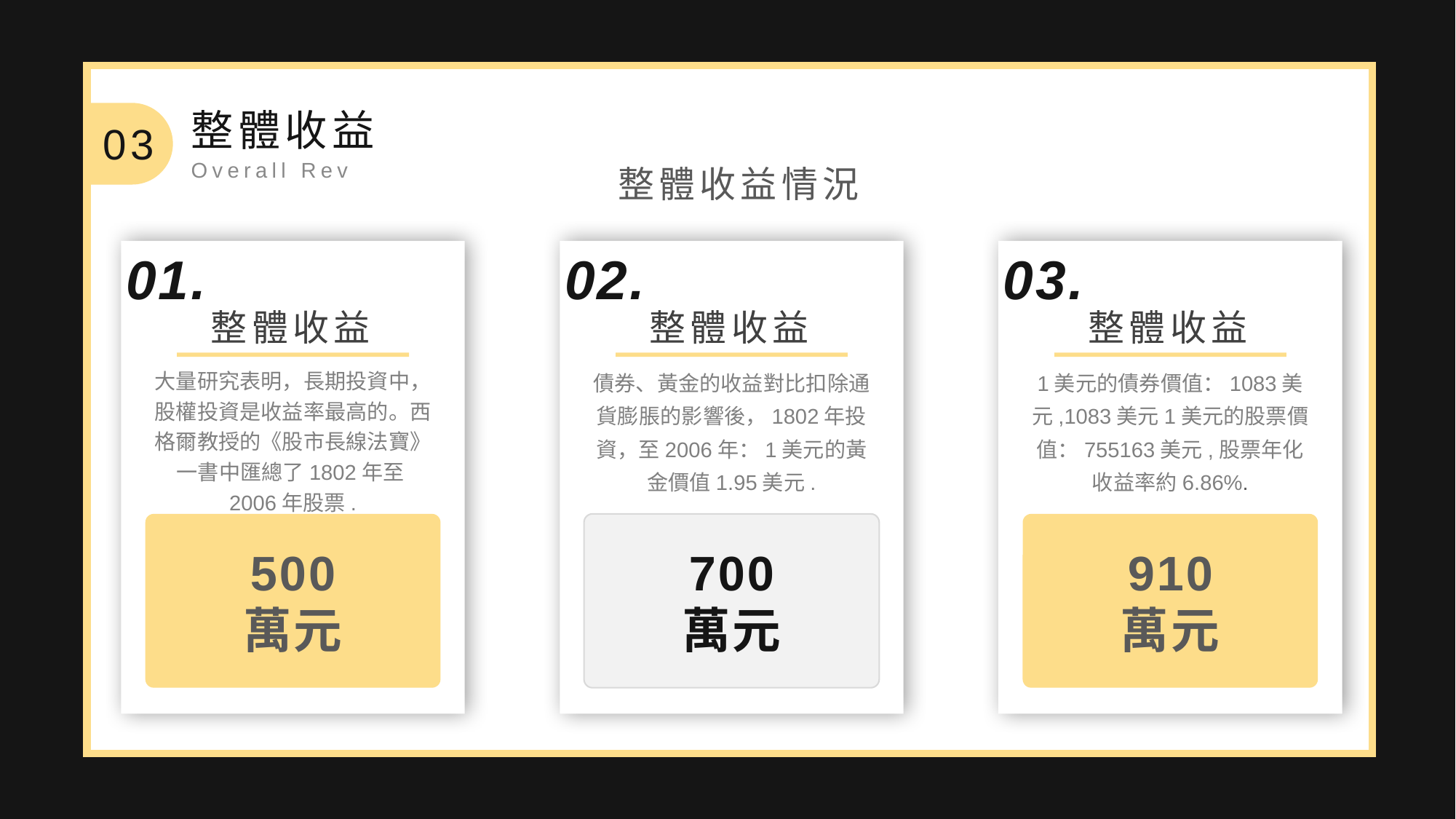

整體收益
Overall Revenue

03
整體收益情況
01.
02.
03.

整體收益
整體收益
整體收益

大量研究表明，長期投資中，股權投資是收益率最高的。西格爾教授的《股市長線法寶》一書中匯總了1802年至2006年股票.
債券、黃金的收益對比扣除通貨膨脹的影響後，1802年投資，至2006年：1美元的黃金價值1.95美元.
1美元的債券價值：1083美元,1083美元1美元的股票價值：755163美元,股票年化收益率約6.86%.

500
萬元
700
萬元
910
萬元